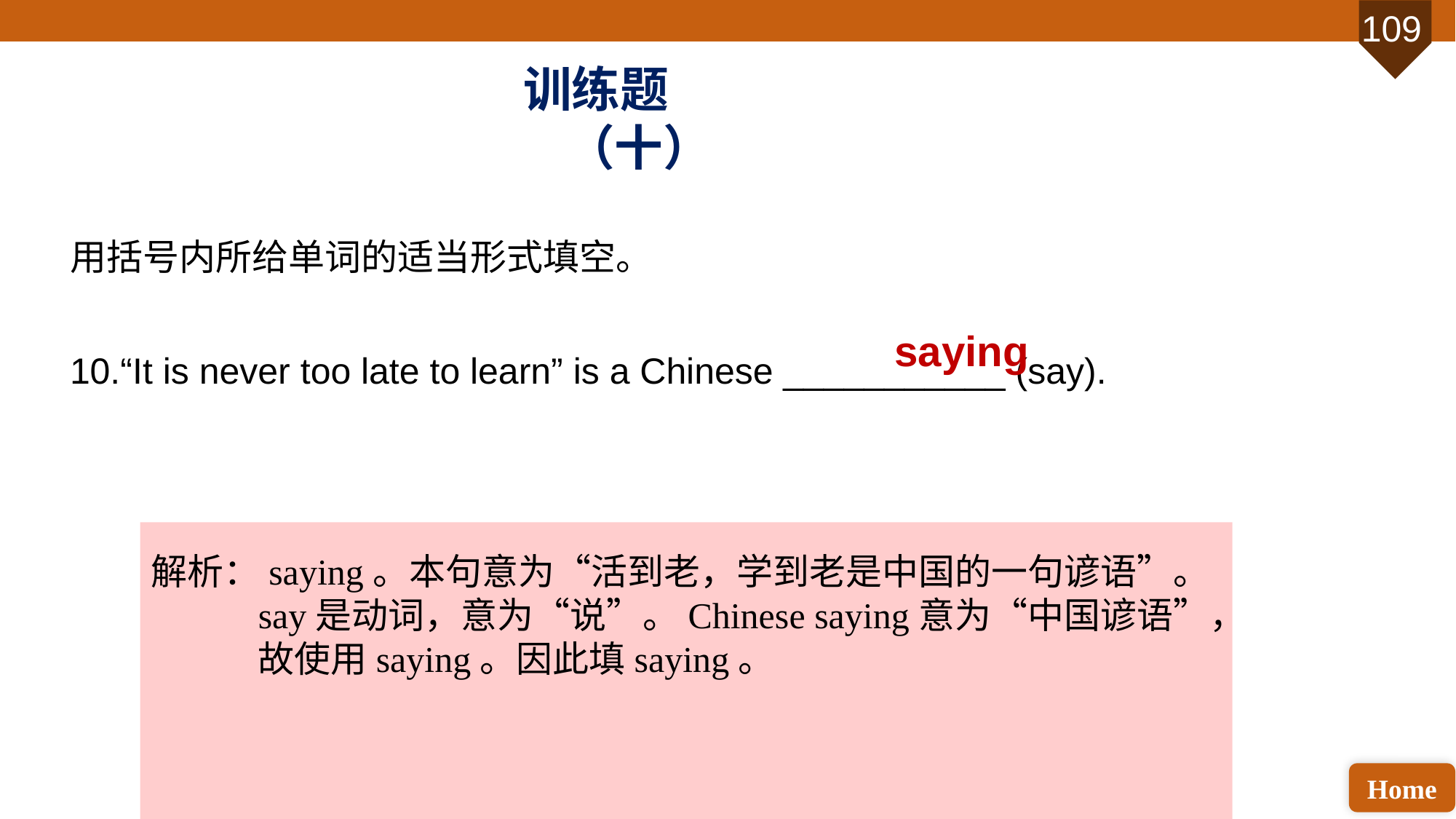

训练题（十）
用括号内所给单词的适当形式填空。

10.“It is never too late to learn” is a Chinese ___________ (say).
saying

解析：saying。本句意为“活到老，学到老是中国的一句谚语”。say是动词，意为“说”。Chinese saying意为“中国谚语”，故使用saying。因此填saying。